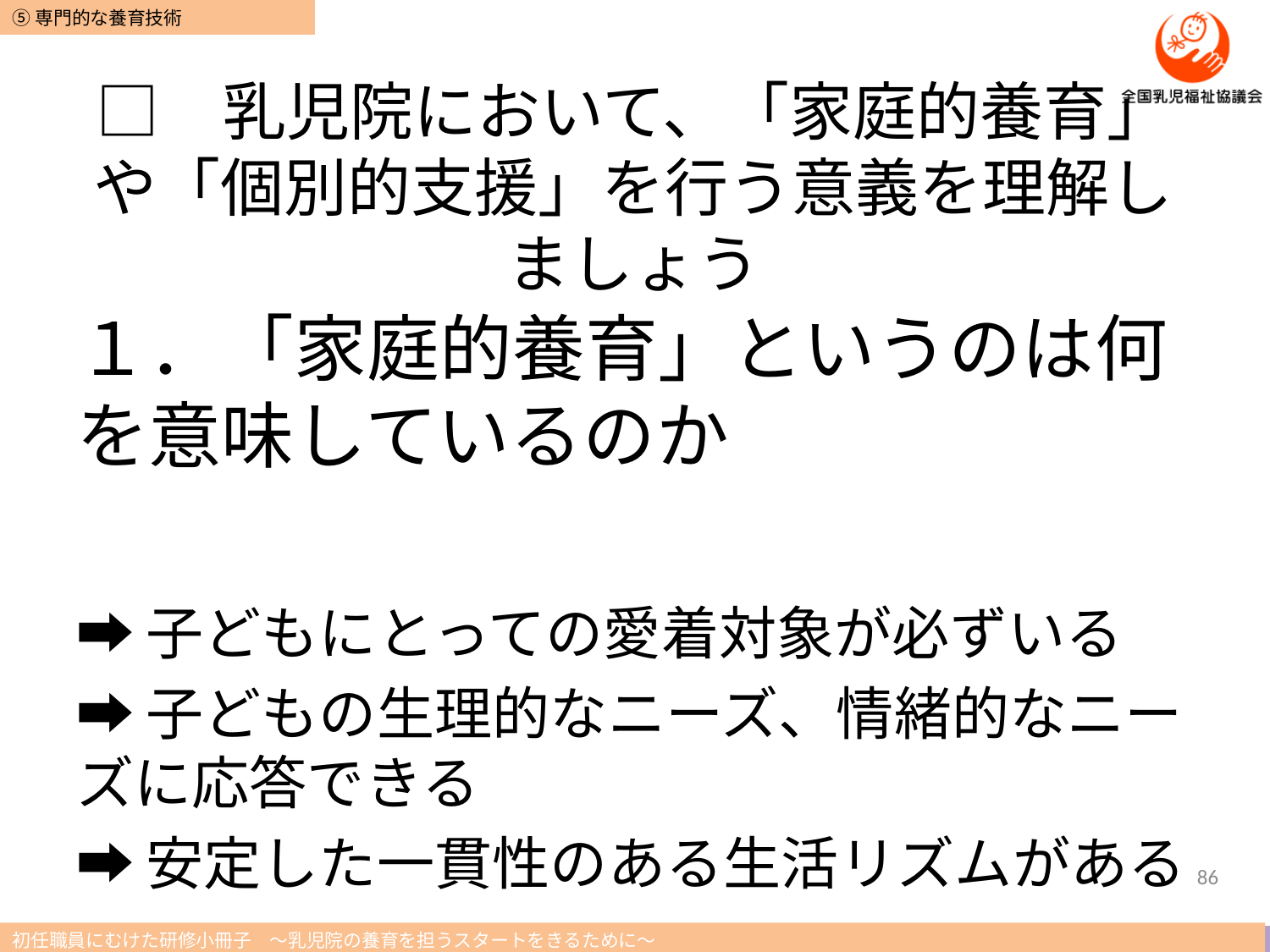

# □	乳児院において、「家庭的養育」や「個別的支援」を行う意義を理解しましょう
１．「家庭的養育」というのは何を意味しているのか

➡子どもにとっての愛着対象が必ずいる
➡子どもの生理的なニーズ、情緒的なニーズに応答できる
➡安定した一貫性のある生活リズムがある

86